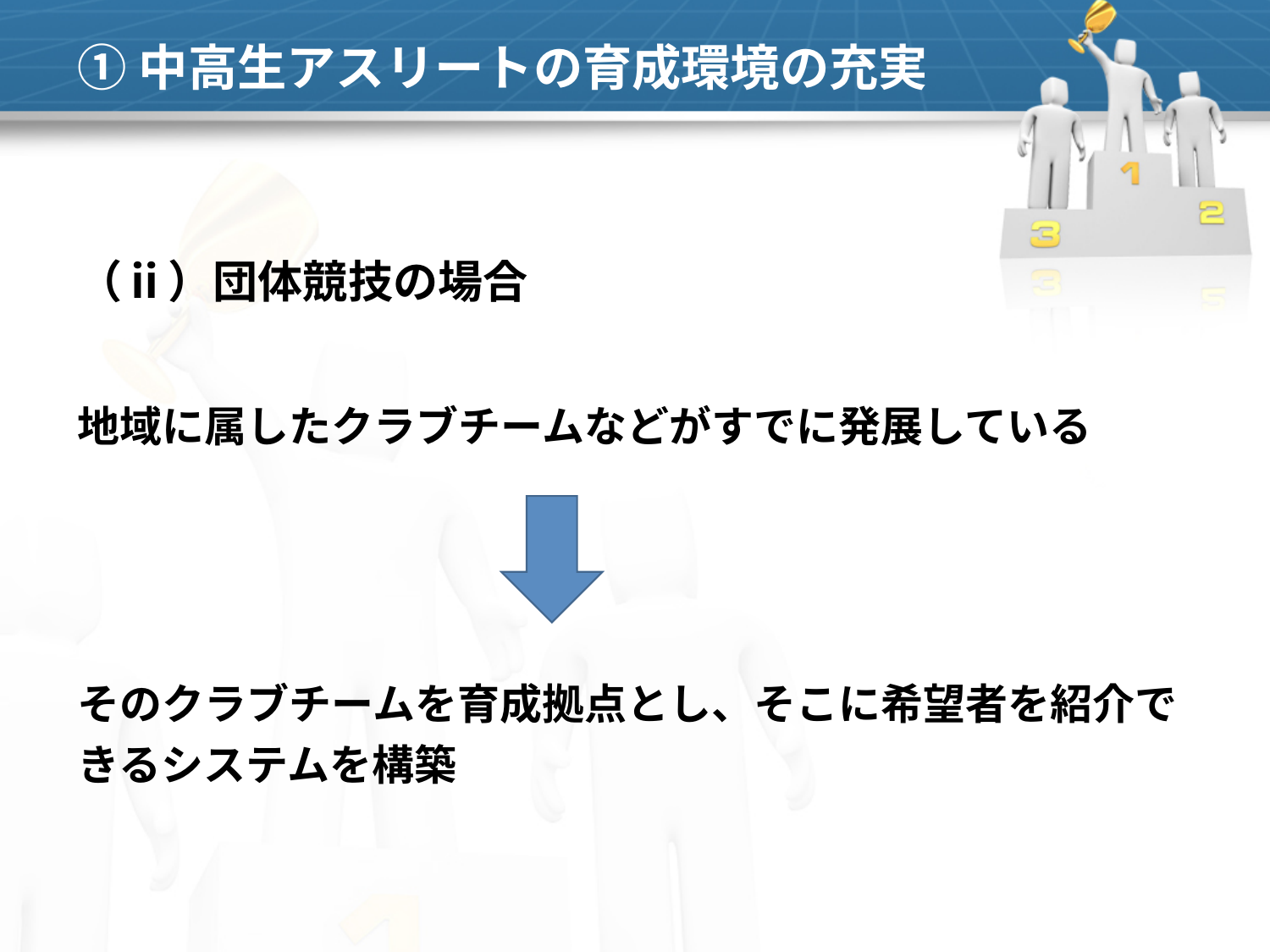

# ①中高生アスリートの育成環境の充実
（ⅱ）団体競技の場合

地域に属したクラブチームなどがすでに発展している

そのクラブチームを育成拠点とし、そこに希望者を紹介できるシステムを構築